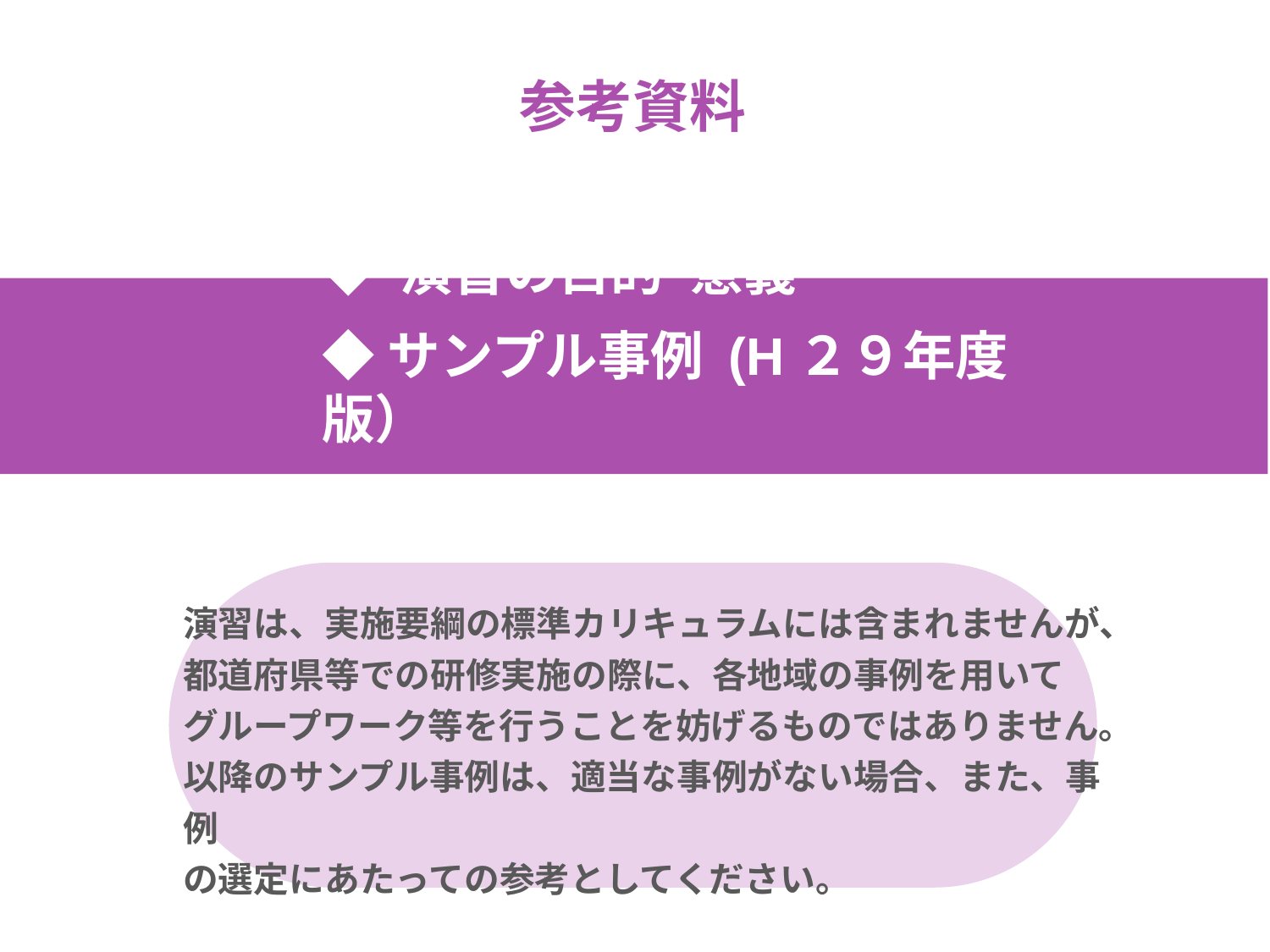

参考資料

◆ 演習の目的･意義
◆サンプル事例 (H２９年度版）

演習は、実施要綱の標準カリキュラムには含まれませんが、
都道府県等での研修実施の際に、各地域の事例を用いて
グループワーク等を行うことを妨げるものではありません。
以降のサンプル事例は、適当な事例がない場合、また、事例
の選定にあたっての参考としてください。